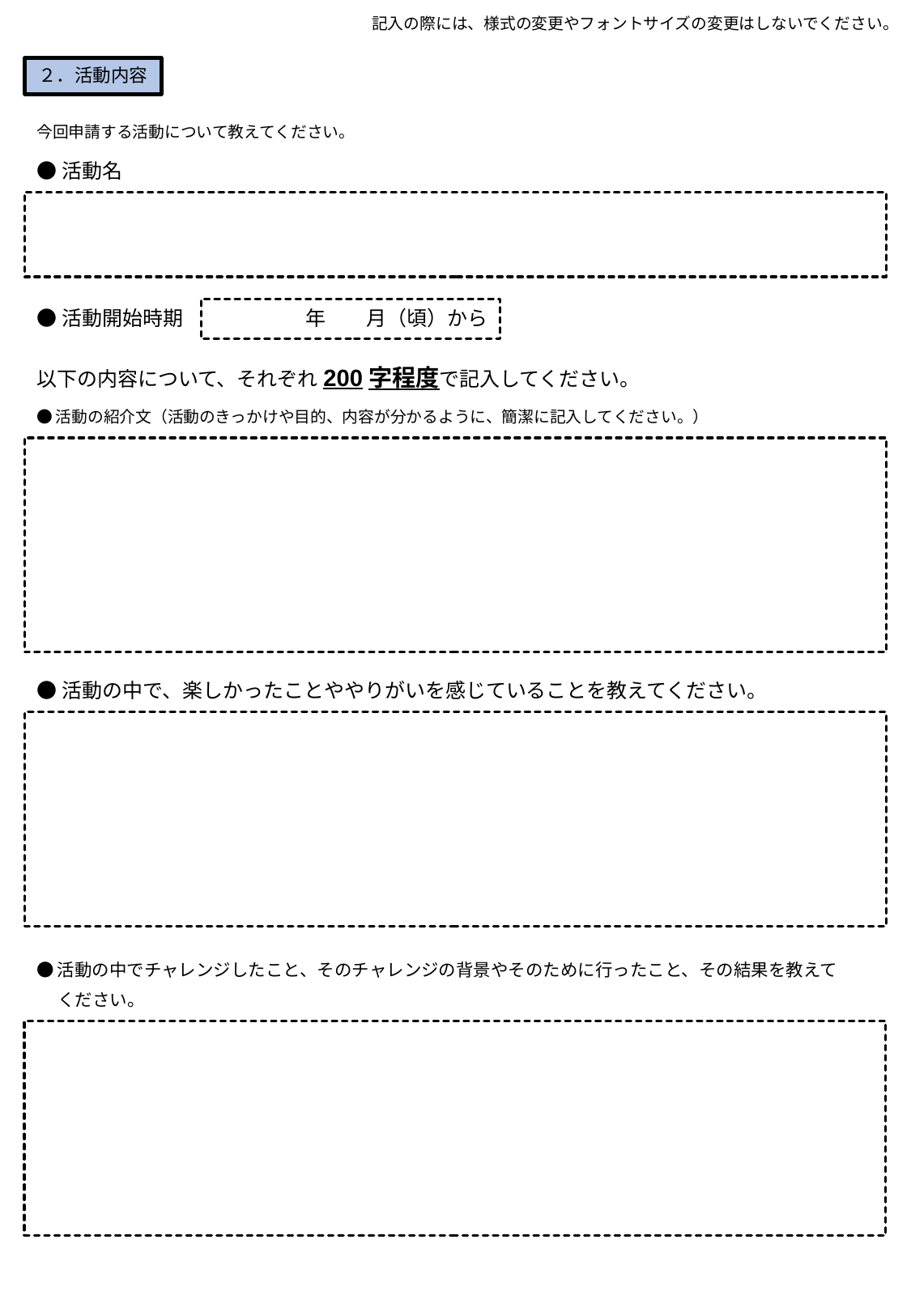

記入の際には、様式の変更やフォントサイズの変更はしないでください。
２．活動内容
今回申請する活動について教えてください。
●活動名

●活動開始時期
年　　月（頃）から
以下の内容について、それぞれ200字程度で記入してください。
●活動の紹介文（活動のきっかけや目的、内容が分かるように、簡潔に記入してください。）

●活動の中で、楽しかったことややりがいを感じていることを教えてください。

●活動の中でチャレンジしたこと、そのチャレンジの背景やそのために行ったこと、その結果を教えて
　 ください。